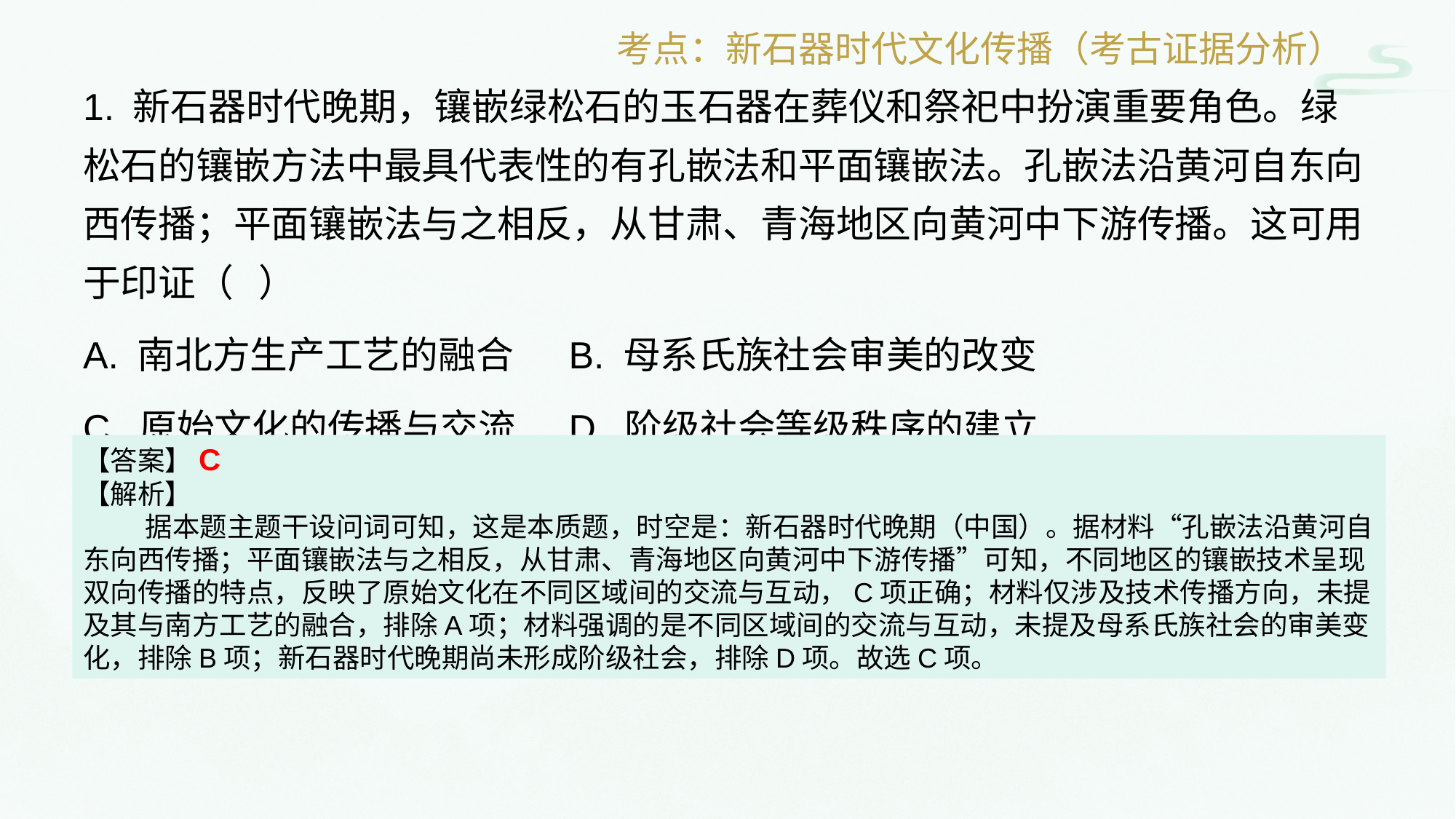

考点：新石器时代文化传播（考古证据分析）
1. 新石器时代晚期，镶嵌绿松石的玉石器在葬仪和祭祀中扮演重要角色。绿松石的镶嵌方法中最具代表性的有孔嵌法和平面镶嵌法。孔嵌法沿黄河自东向西传播；平面镶嵌法与之相反，从甘肃、青海地区向黄河中下游传播。这可用于印证（   ）
A. 南北方生产工艺的融合	B. 母系氏族社会审美的改变
C. 原始文化的传播与交流	D. 阶级社会等级秩序的建立

【答案】C
【解析】
         据本题主题干设问词可知，这是本质题，时空是：新石器时代晚期（中国）。据材料“孔嵌法沿黄河自东向西传播；平面镶嵌法与之相反，从甘肃、青海地区向黄河中下游传播”可知，不同地区的镶嵌技术呈现双向传播的特点，反映了原始文化在不同区域间的交流与互动，C项正确；材料仅涉及技术传播方向，未提及其与南方工艺的融合，排除A项；材料强调的是不同区域间的交流与互动，未提及母系氏族社会的审美变化，排除B项；新石器时代晚期尚未形成阶级社会，排除D项。故选C项。